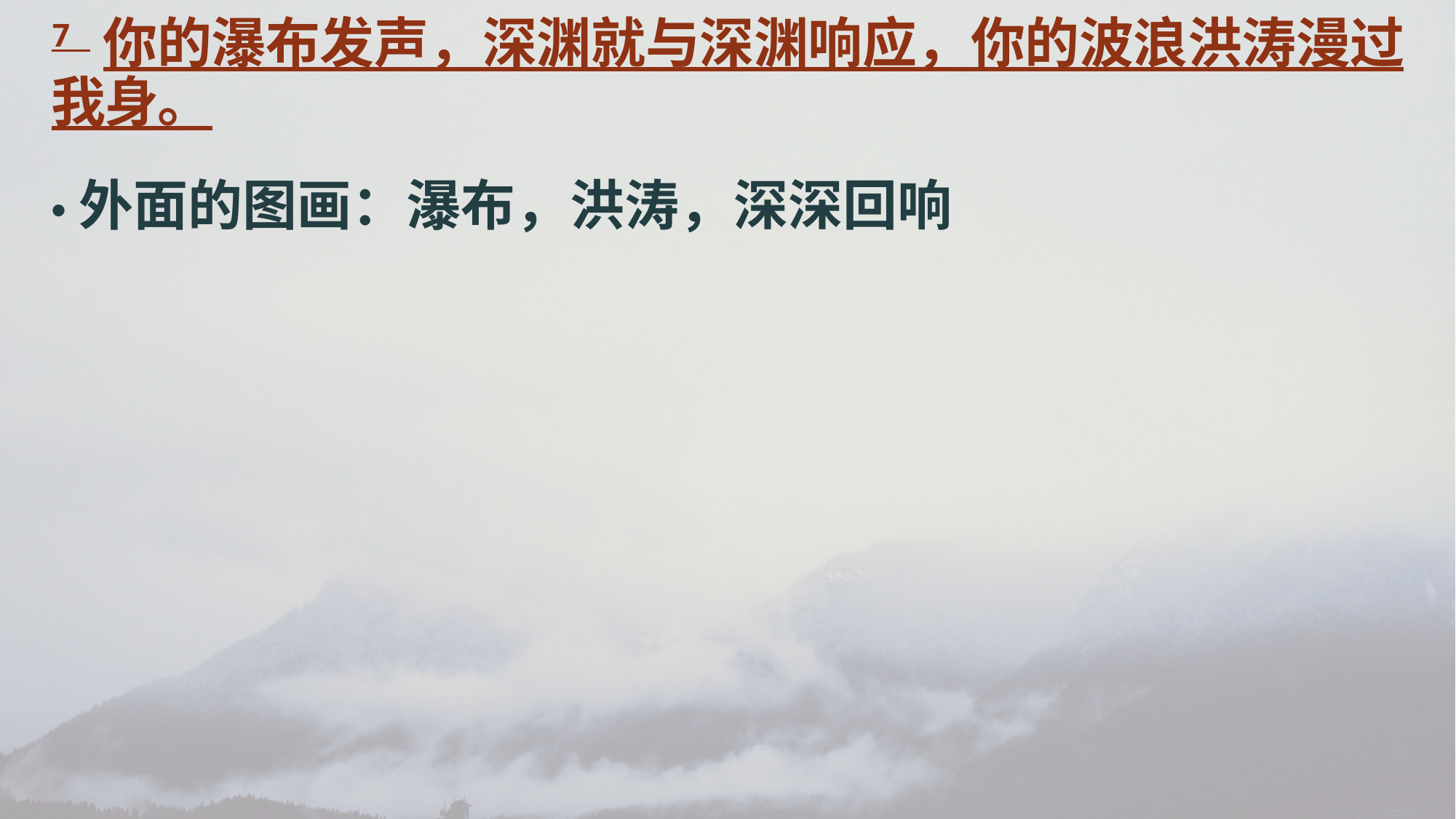

7 你的瀑布发声，深渊就与深渊响应，你的波浪洪涛漫过我身。
外面的图画：瀑布，洪涛，深深回响